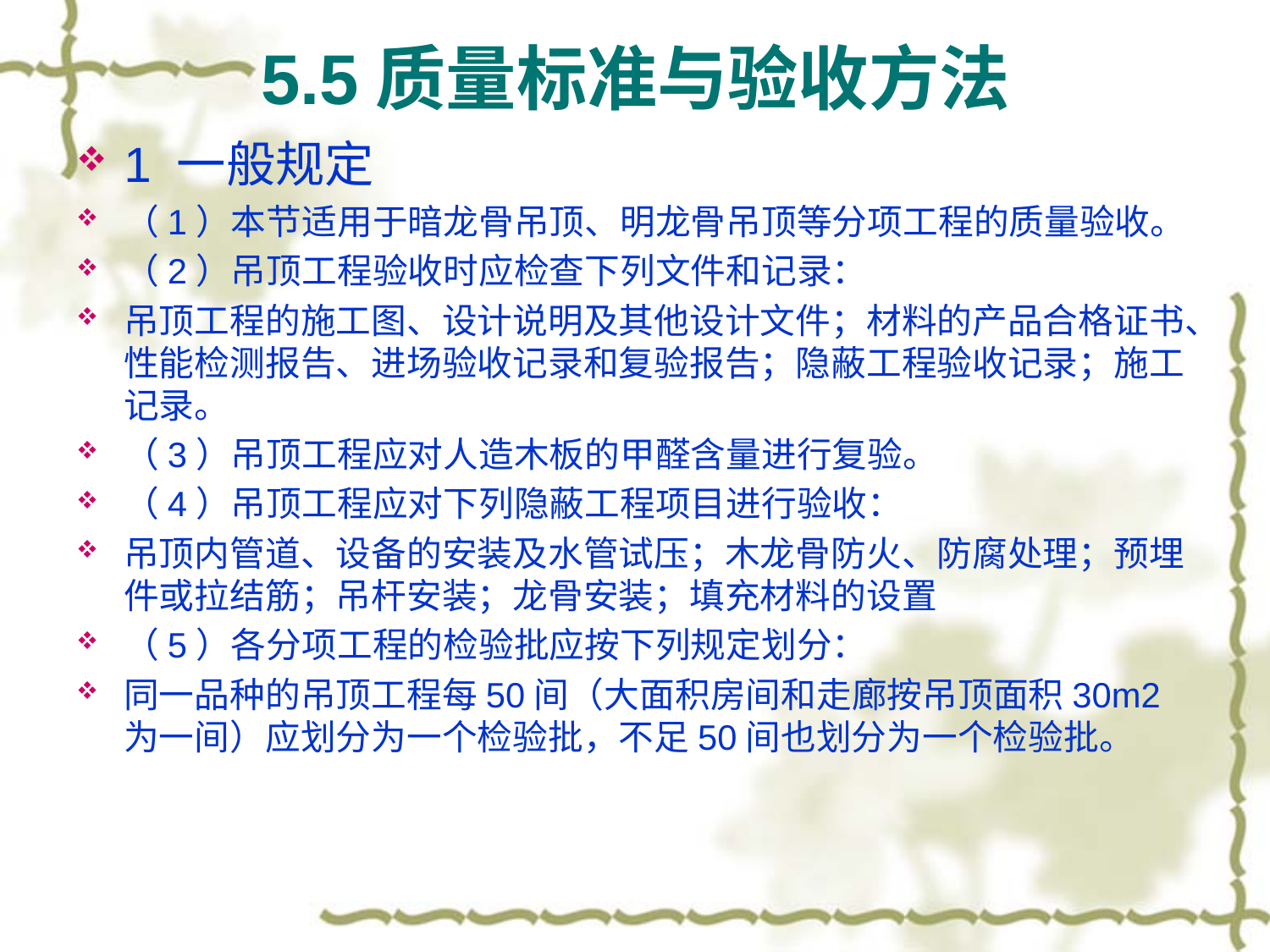

# 5.5质量标准与验收方法
1 一般规定
（1）本节适用于暗龙骨吊顶、明龙骨吊顶等分项工程的质量验收。
（2）吊顶工程验收时应检查下列文件和记录：
吊顶工程的施工图、设计说明及其他设计文件；材料的产品合格证书、性能检测报告、进场验收记录和复验报告；隐蔽工程验收记录；施工记录。
（3）吊顶工程应对人造木板的甲醛含量进行复验。
（4）吊顶工程应对下列隐蔽工程项目进行验收：
吊顶内管道、设备的安装及水管试压；木龙骨防火、防腐处理；预埋件或拉结筋；吊杆安装；龙骨安装；填充材料的设置
（5）各分项工程的检验批应按下列规定划分：
同一品种的吊顶工程每50间（大面积房间和走廊按吊顶面积30m2 为一间）应划分为一个检验批，不足50间也划分为一个检验批。